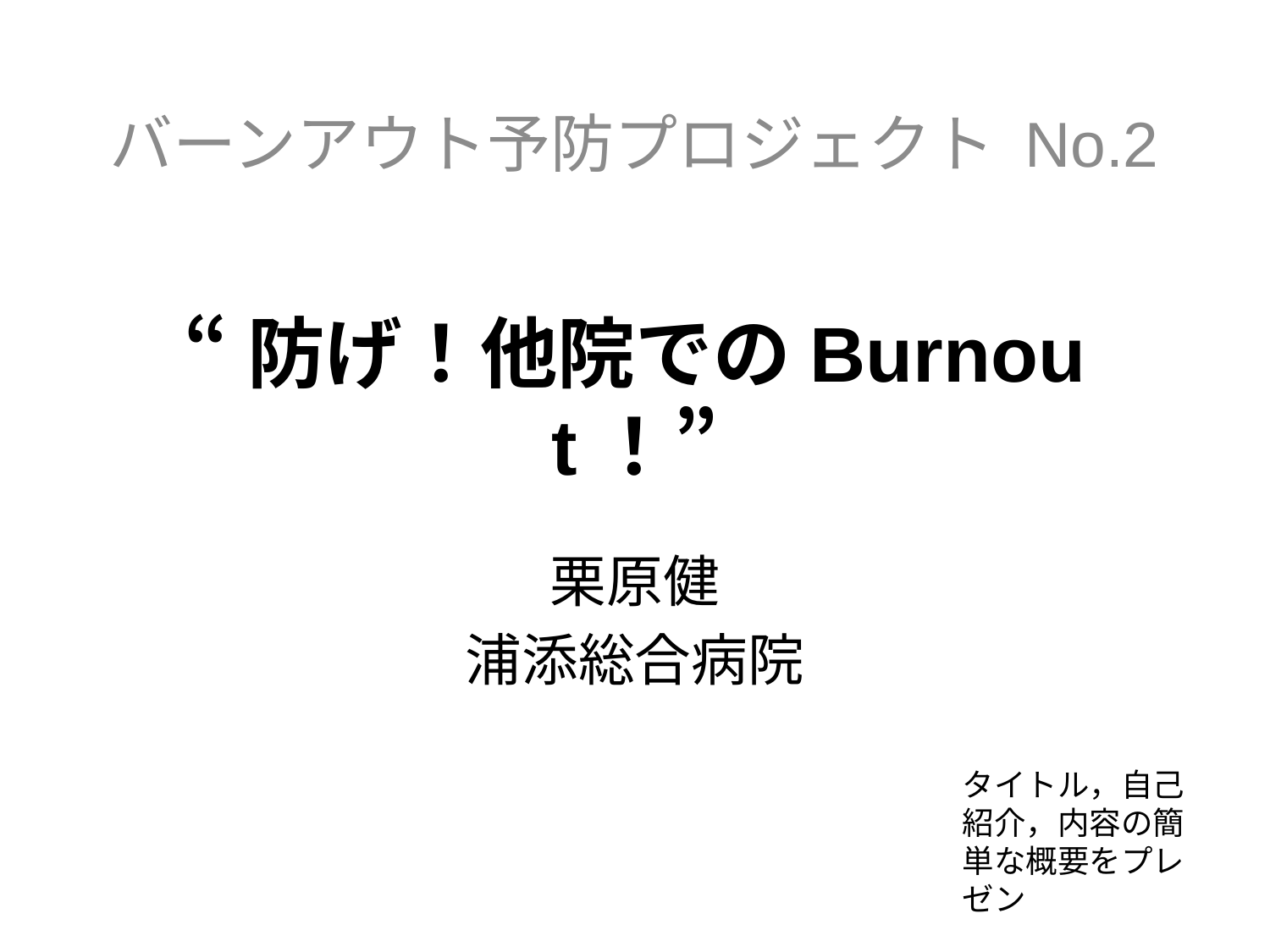

バーンアウト予防プロジェクト No.2
# “防げ！他院でのBurnout！”
栗原健
浦添総合病院
タイトル，自己紹介，内容の簡単な概要をプレゼン